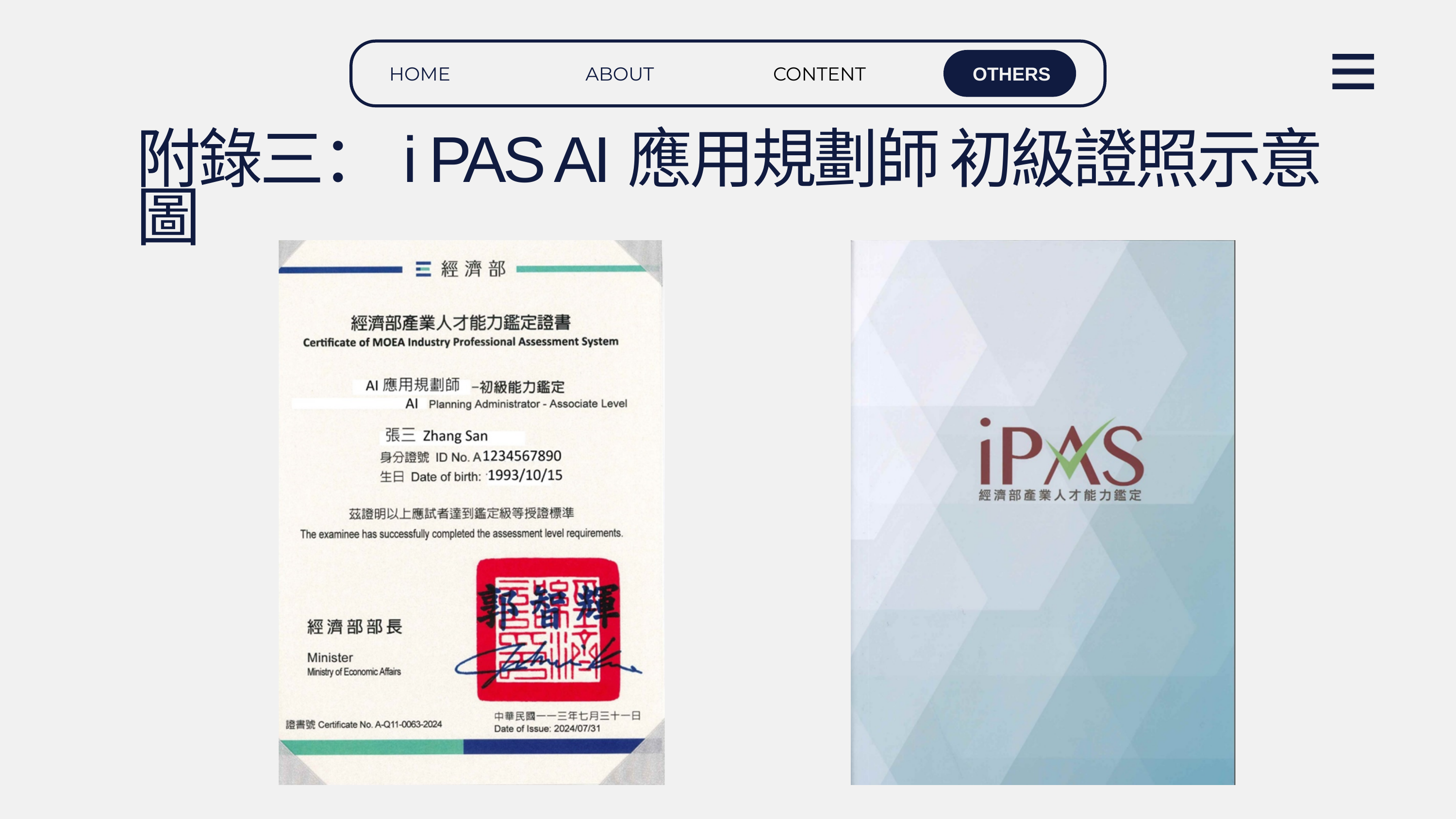

HOME
OTHERS
ABOUT
CONTENT
附錄三：i PAS AI應用規劃師 初級證照示意圖